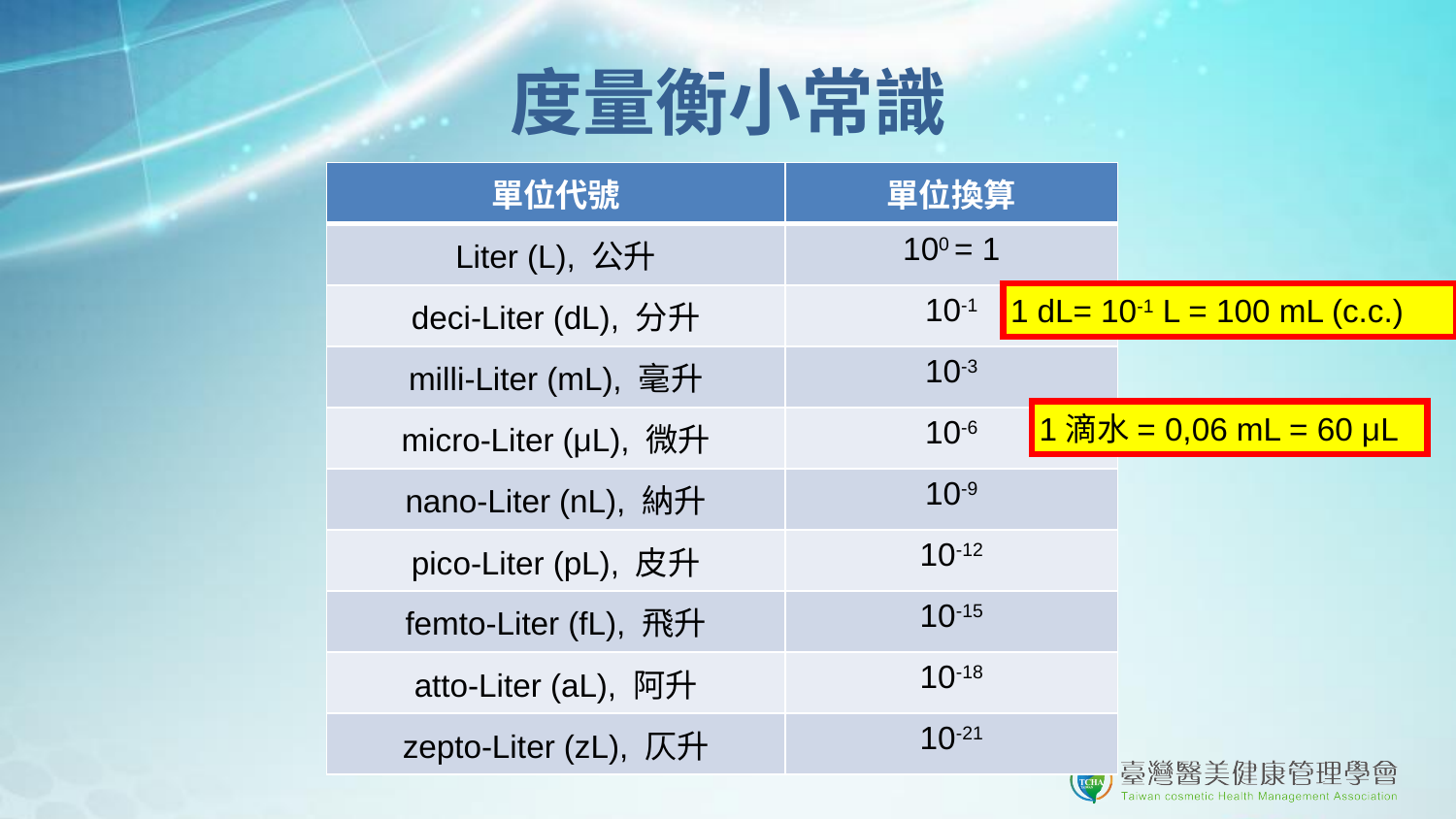

# 度量衡小常識
| 單位代號 | 單位換算 |
| --- | --- |
| Liter (L), 公升 | 100 = 1 |
| deci-Liter (dL), 分升 | 10-1 |
| milli-Liter (mL), 毫升 | 10-3 |
| micro-Liter (μL), 微升 | 10-6 |
| nano-Liter (nL), 納升 | 10-9 |
| pico-Liter (pL), 皮升 | 10-12 |
| femto-Liter (fL), 飛升 | 10-15 |
| atto-Liter (aL), 阿升 | 10-18 |
| zepto-Liter (zL), 仄升 | 10-21 |
1 dL= 10-1 L = 100 mL (c.c.)
1滴水= 0,06 mL = 60 μL
5